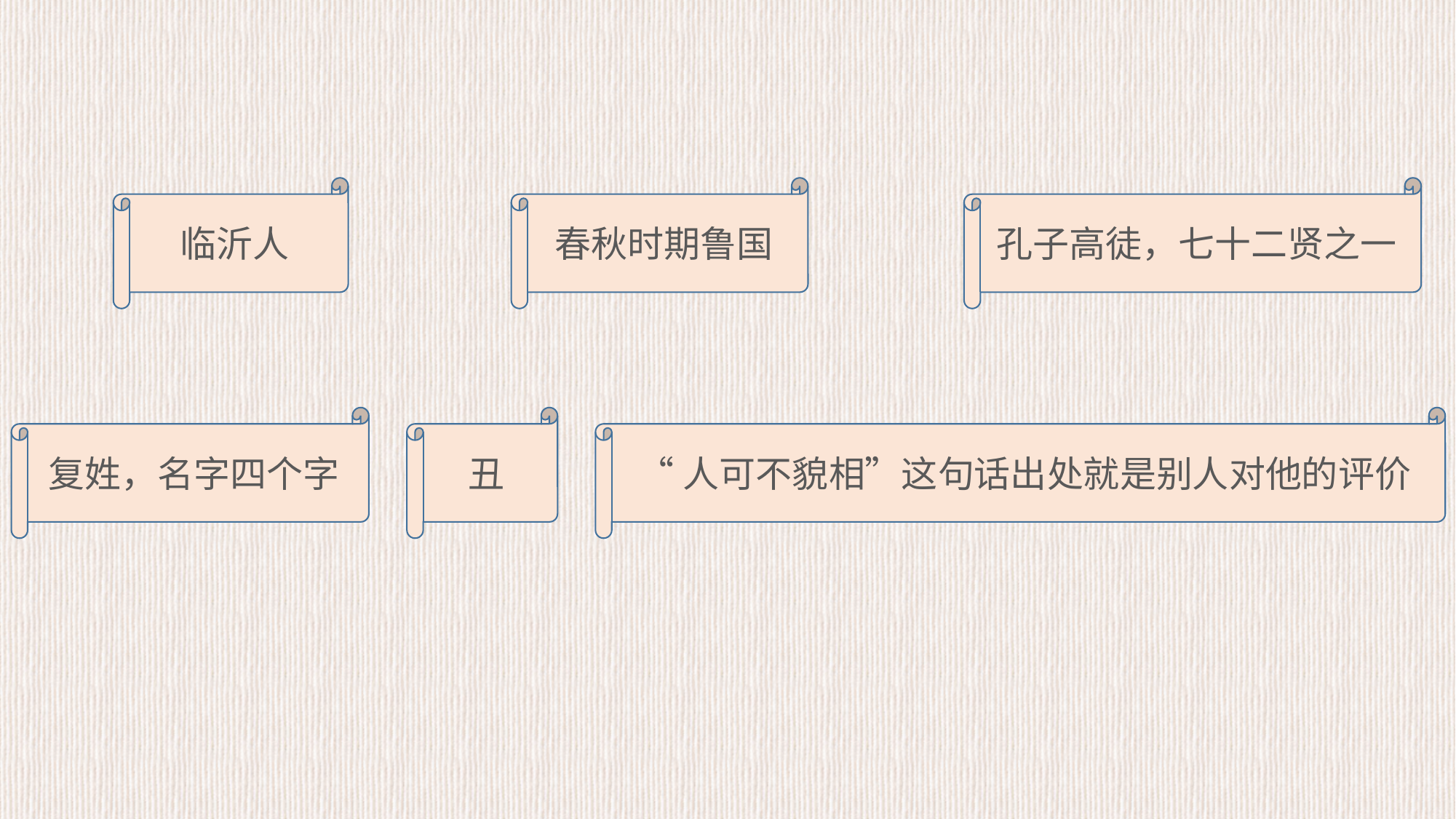

临沂人
春秋时期鲁国
孔子高徒，七十二贤之一
复姓，名字四个字
丑
“人可不貌相”这句话出处就是别人对他的评价